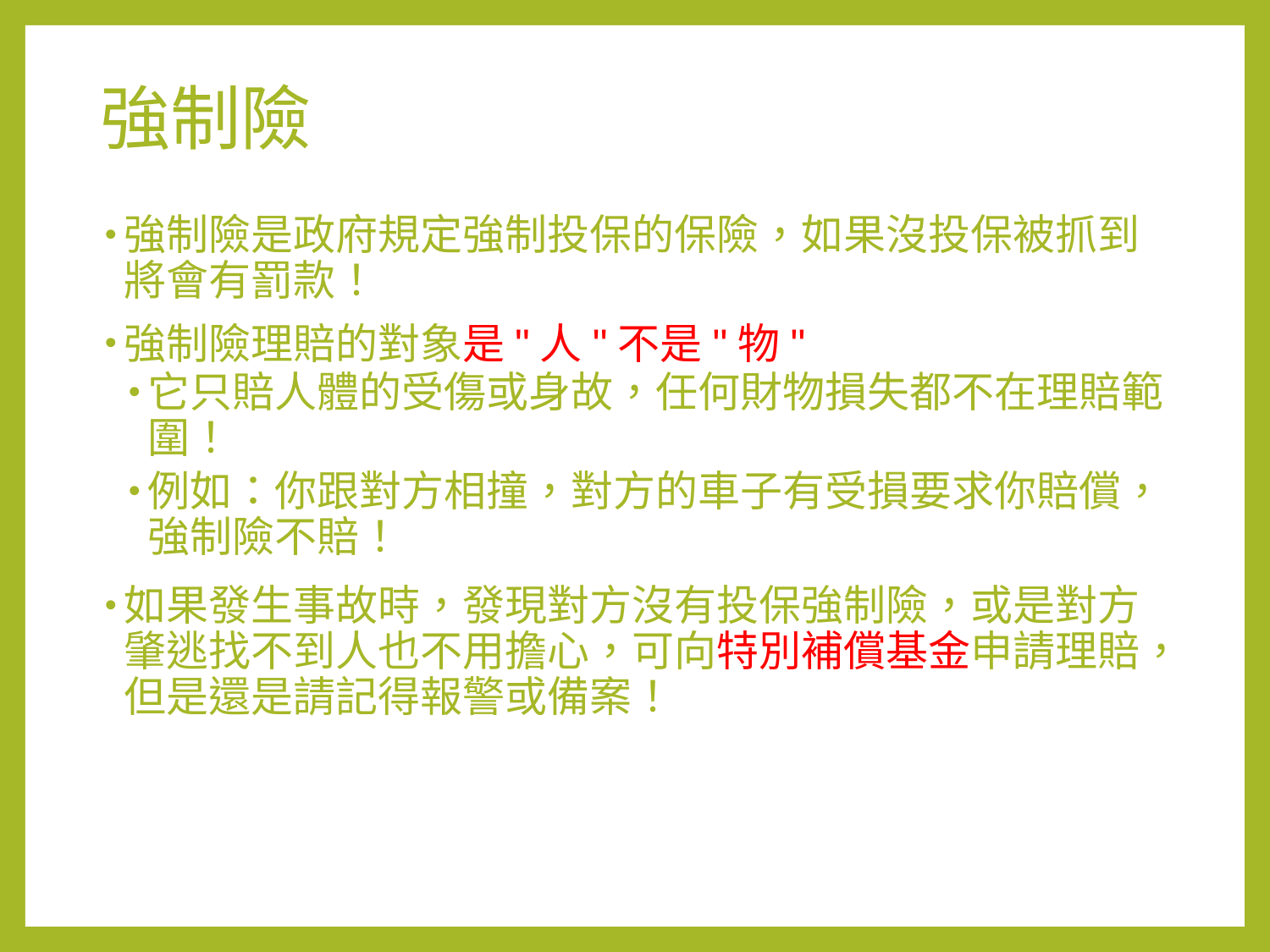

# 強制險
強制險是政府規定強制投保的保險，如果沒投保被抓到將會有罰款！
強制險理賠的對象是"人"不是"物"
它只賠人體的受傷或身故，任何財物損失都不在理賠範圍！
例如：你跟對方相撞，對方的車子有受損要求你賠償，強制險不賠！
如果發生事故時，發現對方沒有投保強制險，或是對方肇逃找不到人也不用擔心，可向特別補償基金申請理賠，但是還是請記得報警或備案！